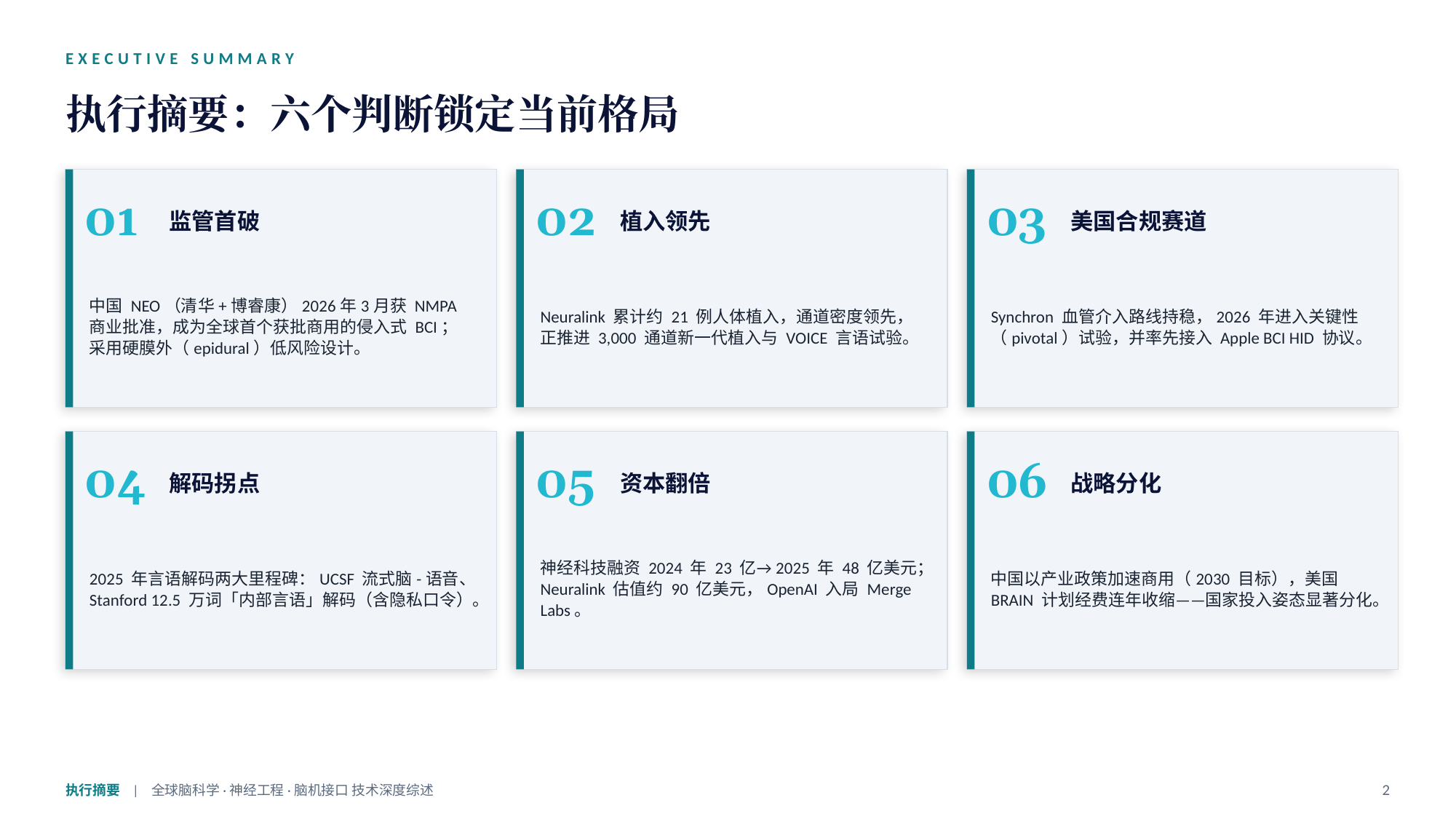

EXECUTIVE SUMMARY
执行摘要：六个判断锁定当前格局

01
02
03
监管首破
植入领先
美国合规赛道
中国 NEO（清华+博睿康）2026年3月获 NMPA 商业批准，成为全球首个获批商用的侵入式 BCI；采用硬膜外（epidural）低风险设计。
Neuralink 累计约 21 例人体植入，通道密度领先，正推进 3,000 通道新一代植入与 VOICE 言语试验。
Synchron 血管介入路线持稳，2026 年进入关键性（pivotal）试验，并率先接入 Apple BCI HID 协议。

04
05
06
解码拐点
资本翻倍
战略分化
2025 年言语解码两大里程碑：UCSF 流式脑-语音、Stanford 12.5 万词「内部言语」解码（含隐私口令）。
神经科技融资 2024 年 23 亿→2025 年 48 亿美元；Neuralink 估值约 90 亿美元，OpenAI 入局 Merge Labs。
中国以产业政策加速商用（2030 目标），美国 BRAIN 计划经费连年收缩——国家投入姿态显著分化。
执行摘要   |   全球脑科学·神经工程·脑机接口 技术深度综述
2